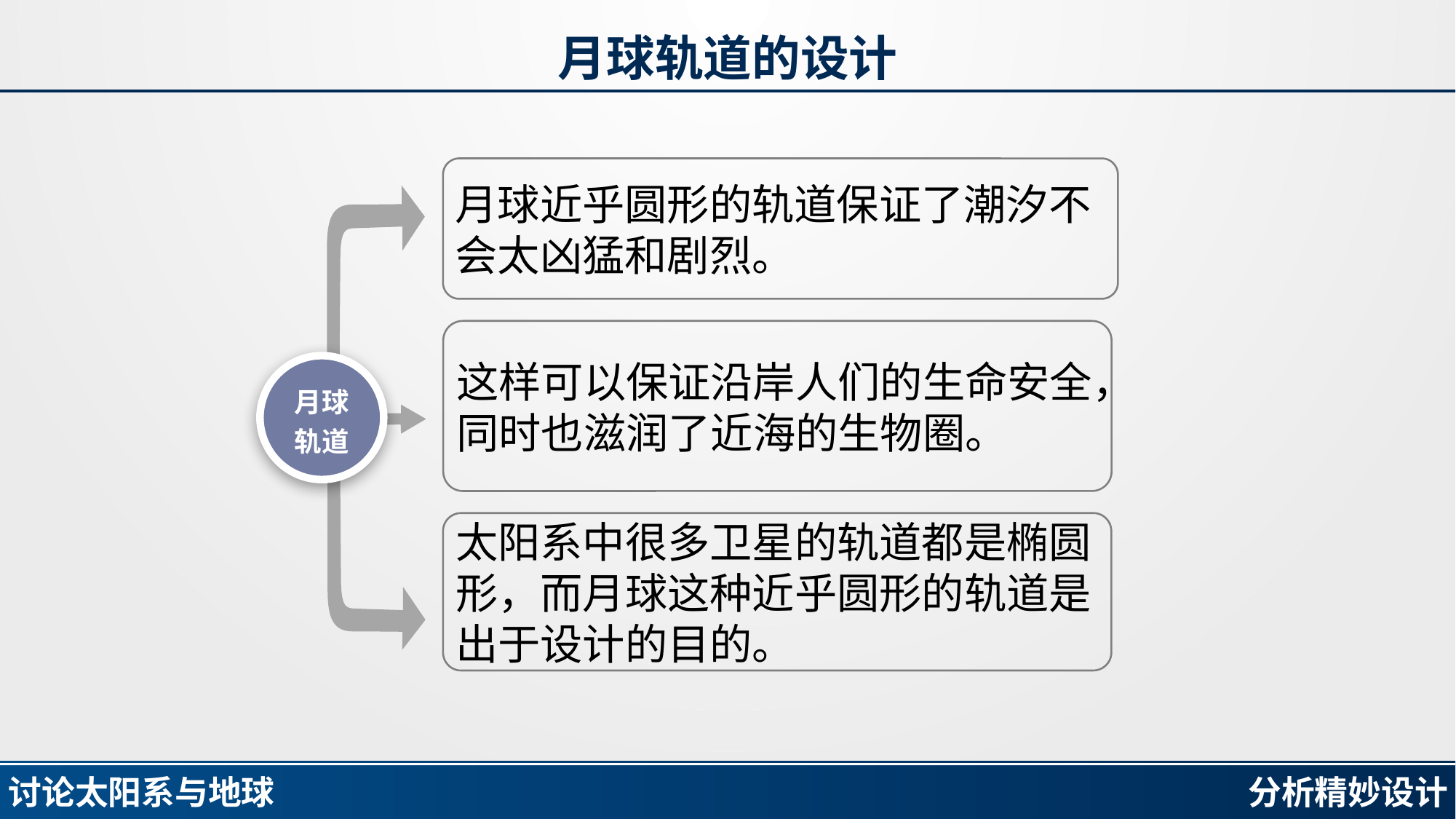

# 月球轨道的设计
月球近乎圆形的轨道保证了潮汐不会太凶猛和剧烈。

这样可以保证沿岸人们的生命安全，同时也滋润了近海的生物圈。
月球轨道

太阳系中很多卫星的轨道都是椭圆形，而月球这种近乎圆形的轨道是出于设计的目的。